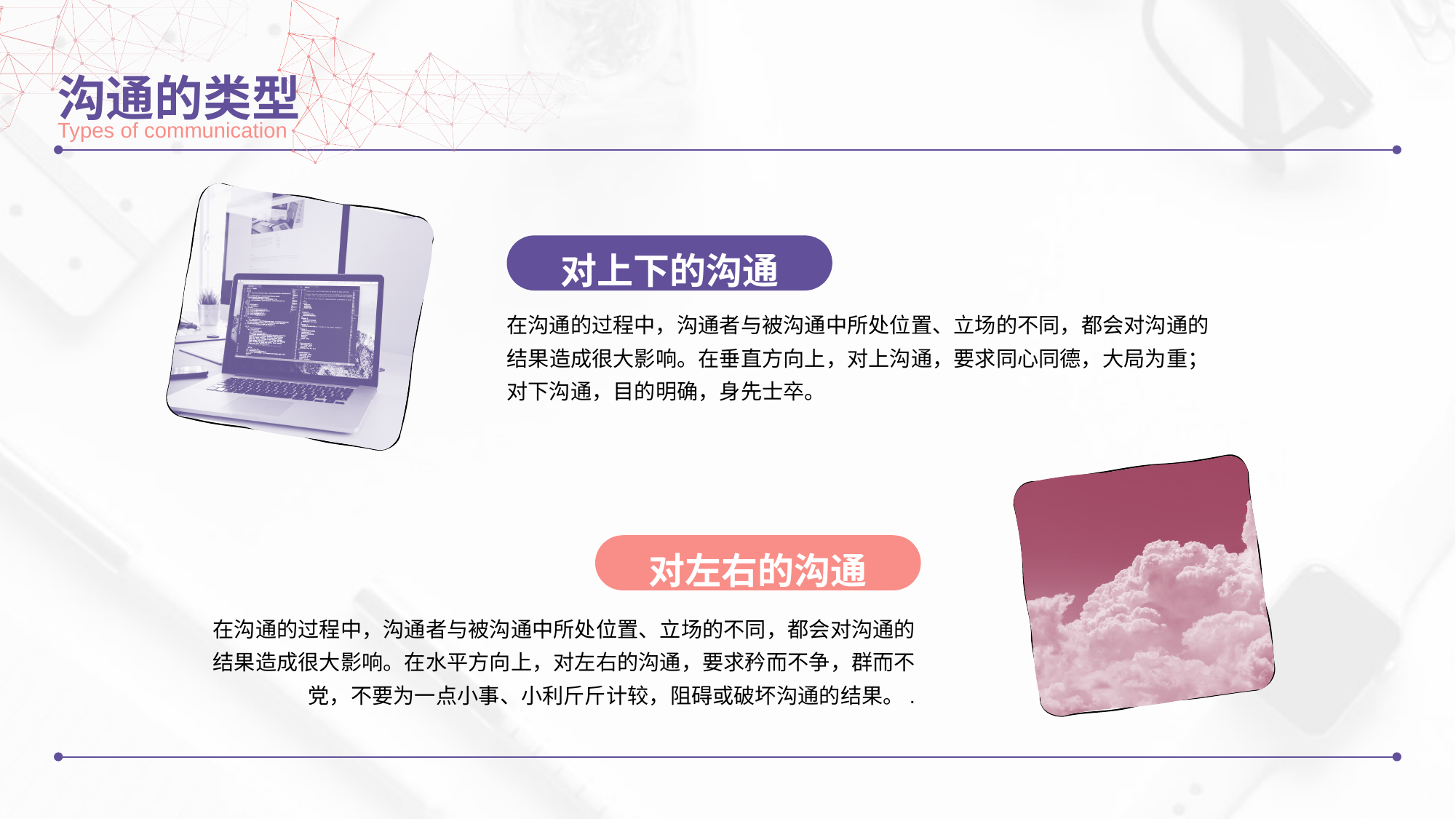

沟通的类型
Types of communication

对上下的沟通
在沟通的过程中，沟通者与被沟通中所处位置、立场的不同，都会对沟通的结果造成很大影响。在垂直方向上，对上沟通，要求同心同德，大局为重；对下沟通，目的明确，身先士卒。

对左右的沟通
在沟通的过程中，沟通者与被沟通中所处位置、立场的不同，都会对沟通的结果造成很大影响。在水平方向上，对左右的沟通，要求矜而不争，群而不党，不要为一点小事、小利斤斤计较，阻碍或破坏沟通的结果。.